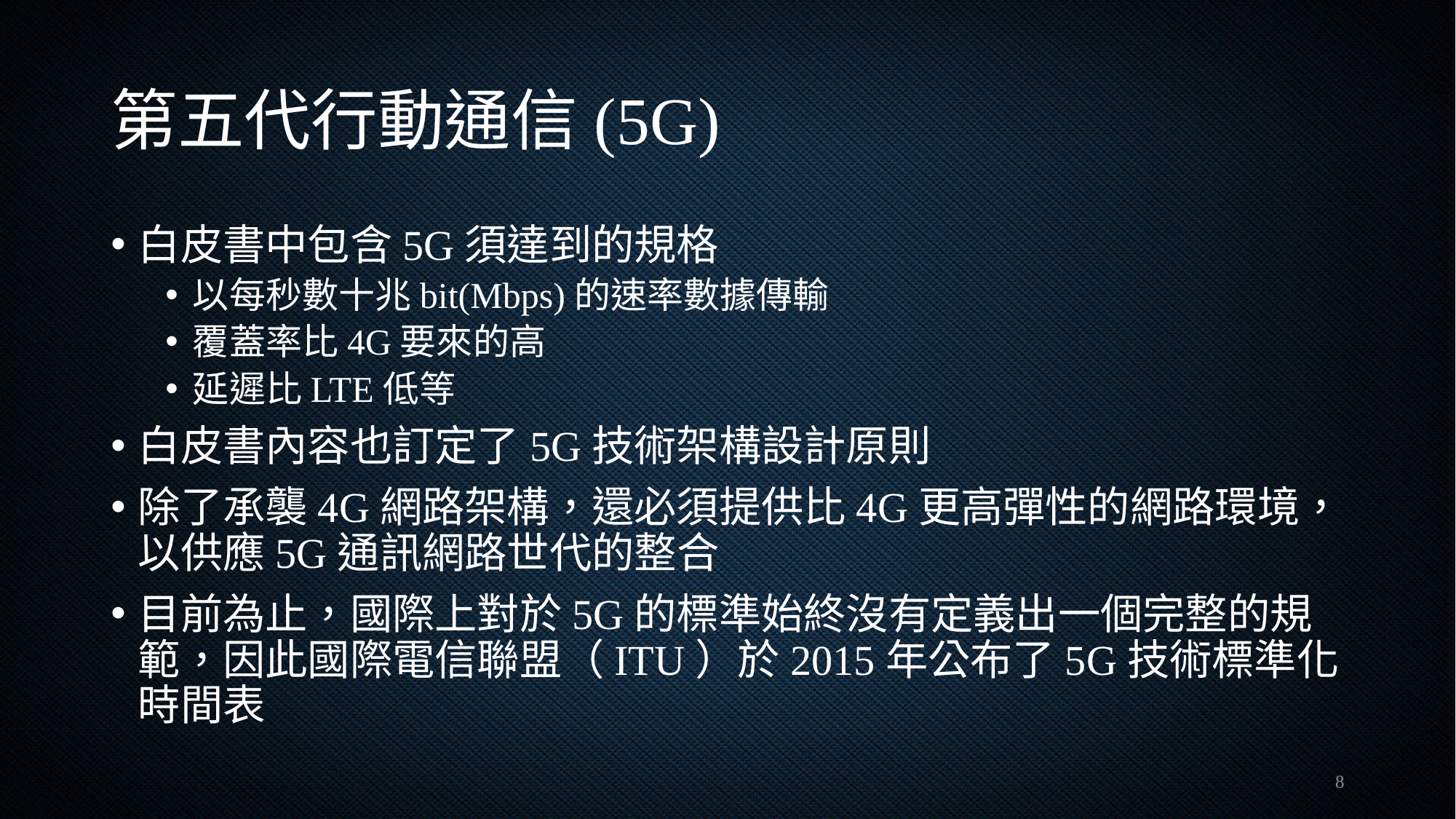

# 第五代行動通信(5G)
白皮書中包含5G須達到的規格
以每秒數十兆bit(Mbps)的速率數據傳輸
覆蓋率比4G要來的高
延遲比LTE低等
白皮書內容也訂定了5G技術架構設計原則
除了承襲4G網路架構，還必須提供比4G更高彈性的網路環境，以供應5G通訊網路世代的整合
目前為止，國際上對於5G的標準始終沒有定義出一個完整的規範，因此國際電信聯盟（ITU）於2015年公布了5G技術標準化時間表

8